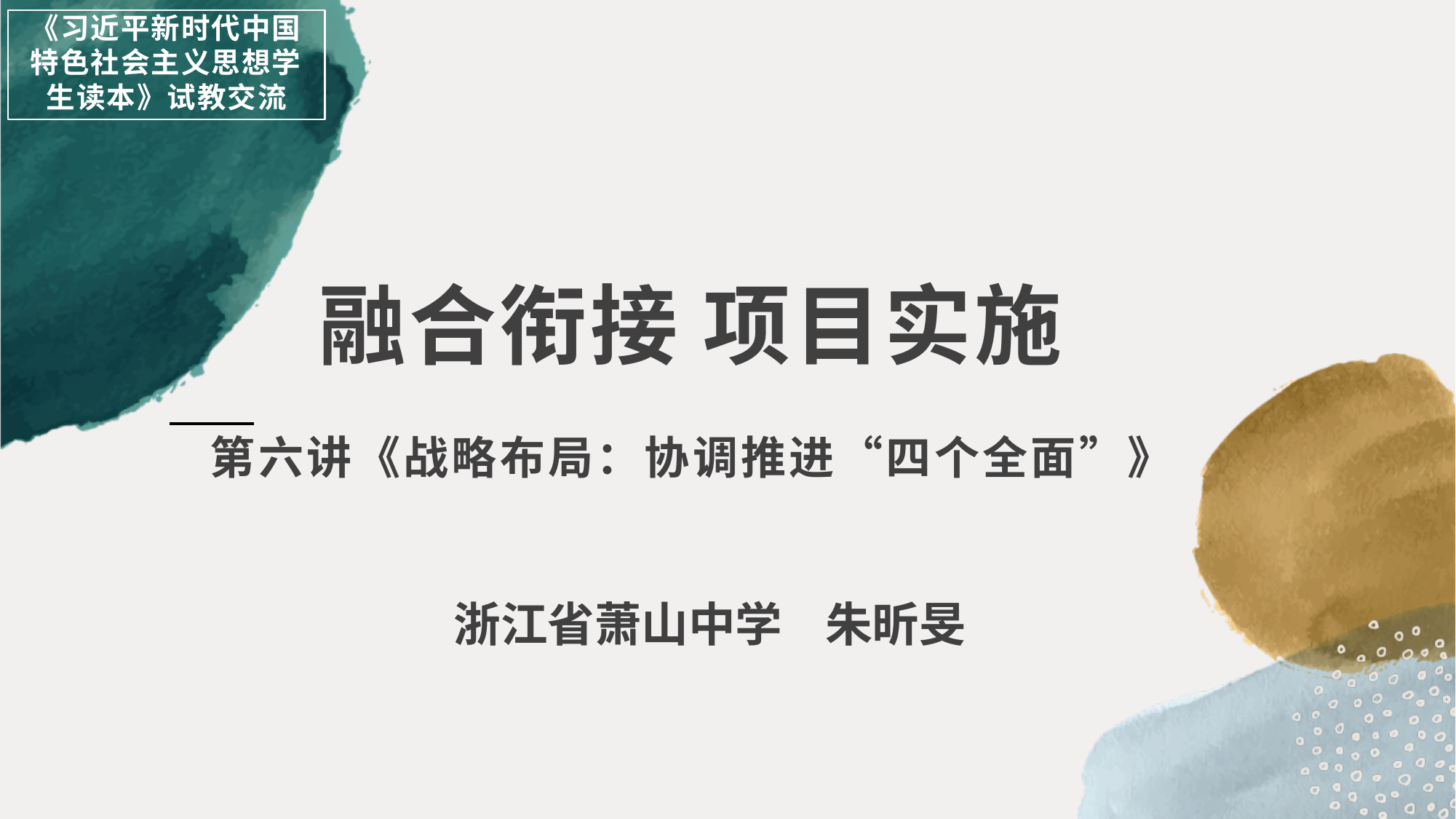

《习近平新时代中国特色社会主义思想学生读本》试教交流
# 融合衔接 项目实施 第六讲《战略布局：协调推进“四个全面”》
浙江省萧山中学    朱昕旻